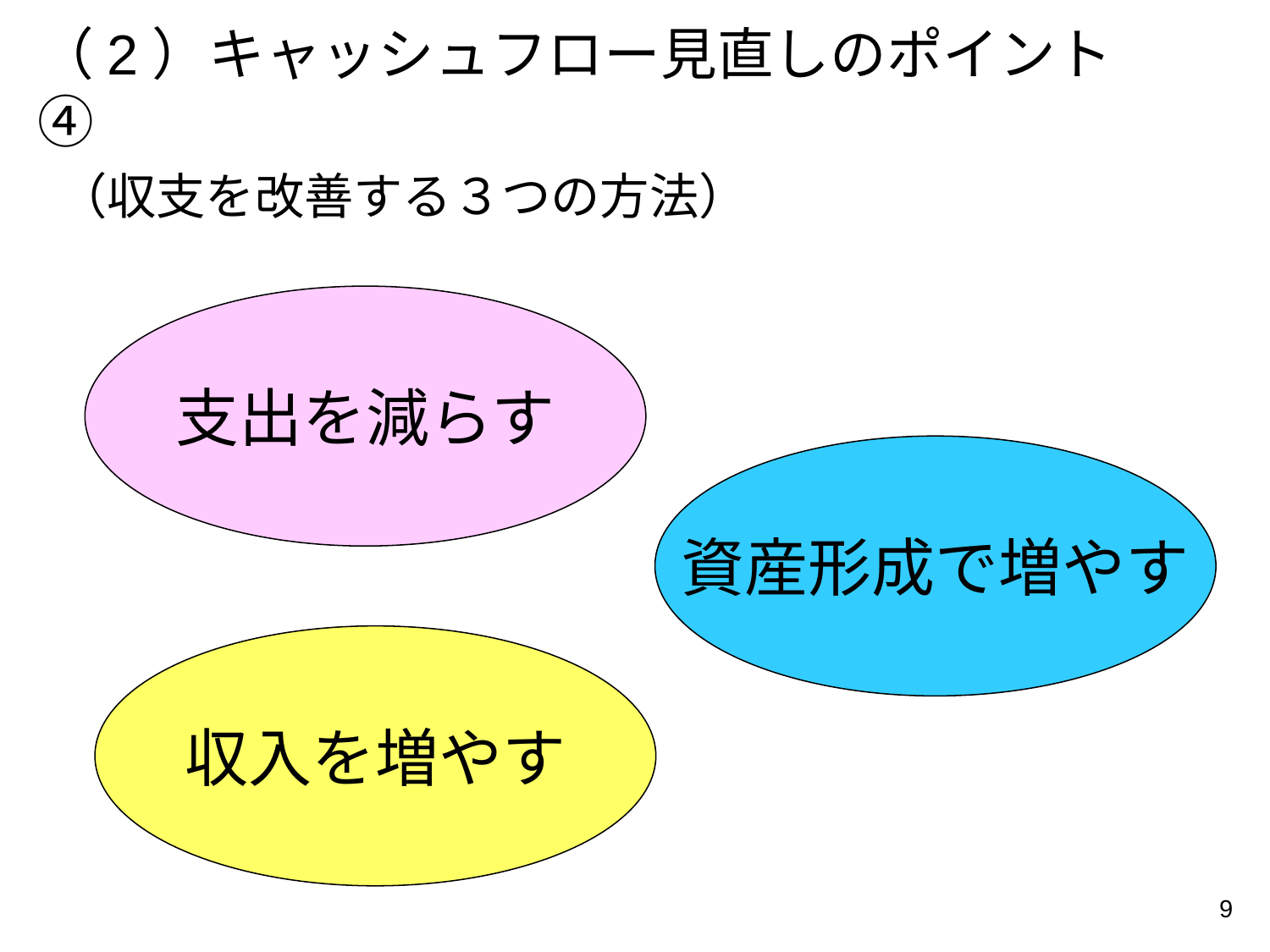

（2）キャッシュフロー見直しのポイント④
（収支を改善する３つの方法）
支出を減らす
資産形成で増やす
収入を増やす
9